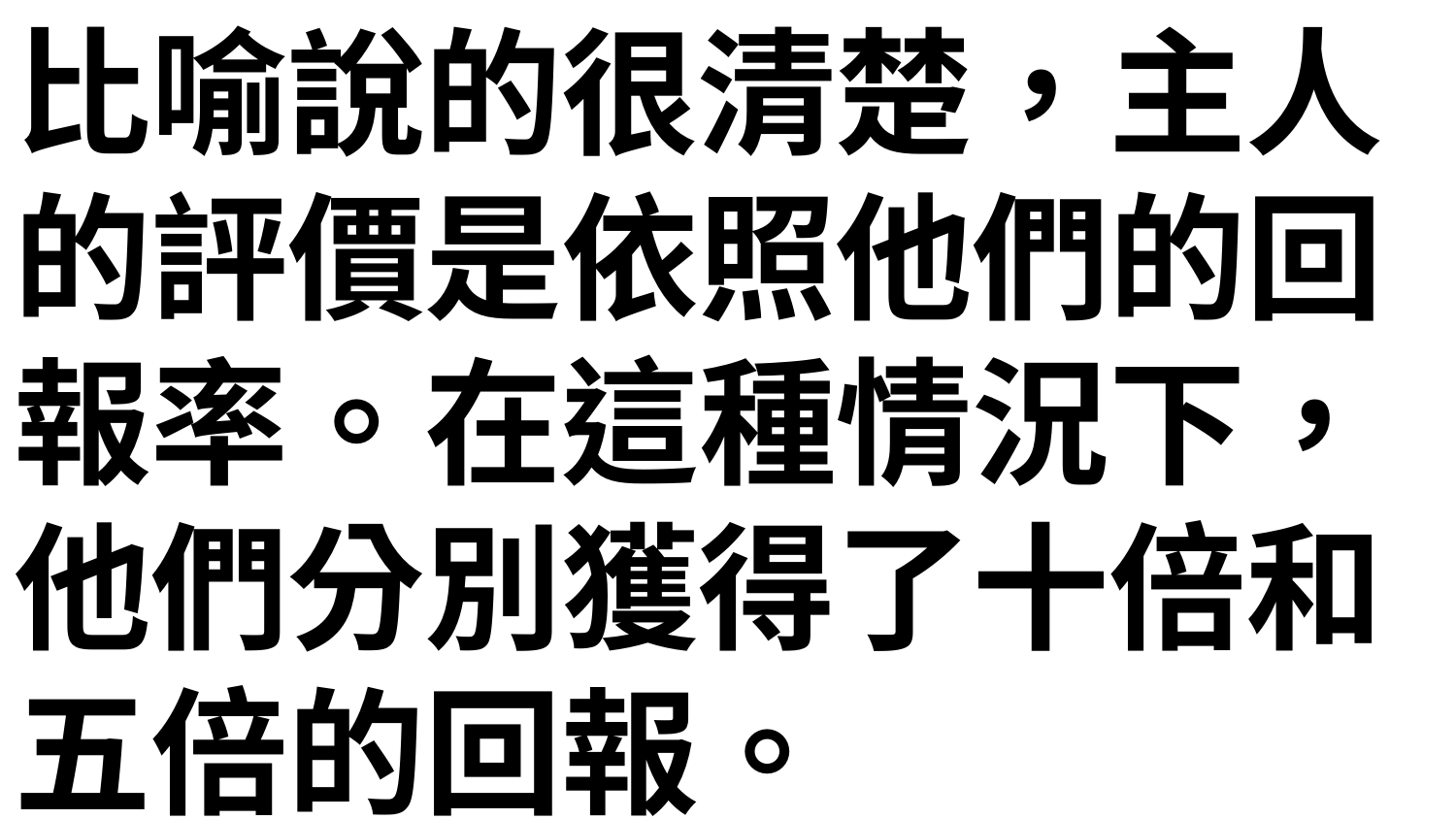

比喻說的很清楚，主人的評價是依照他們的回報率。在這種情況下，他們分別獲得了十倍和五倍的回報。